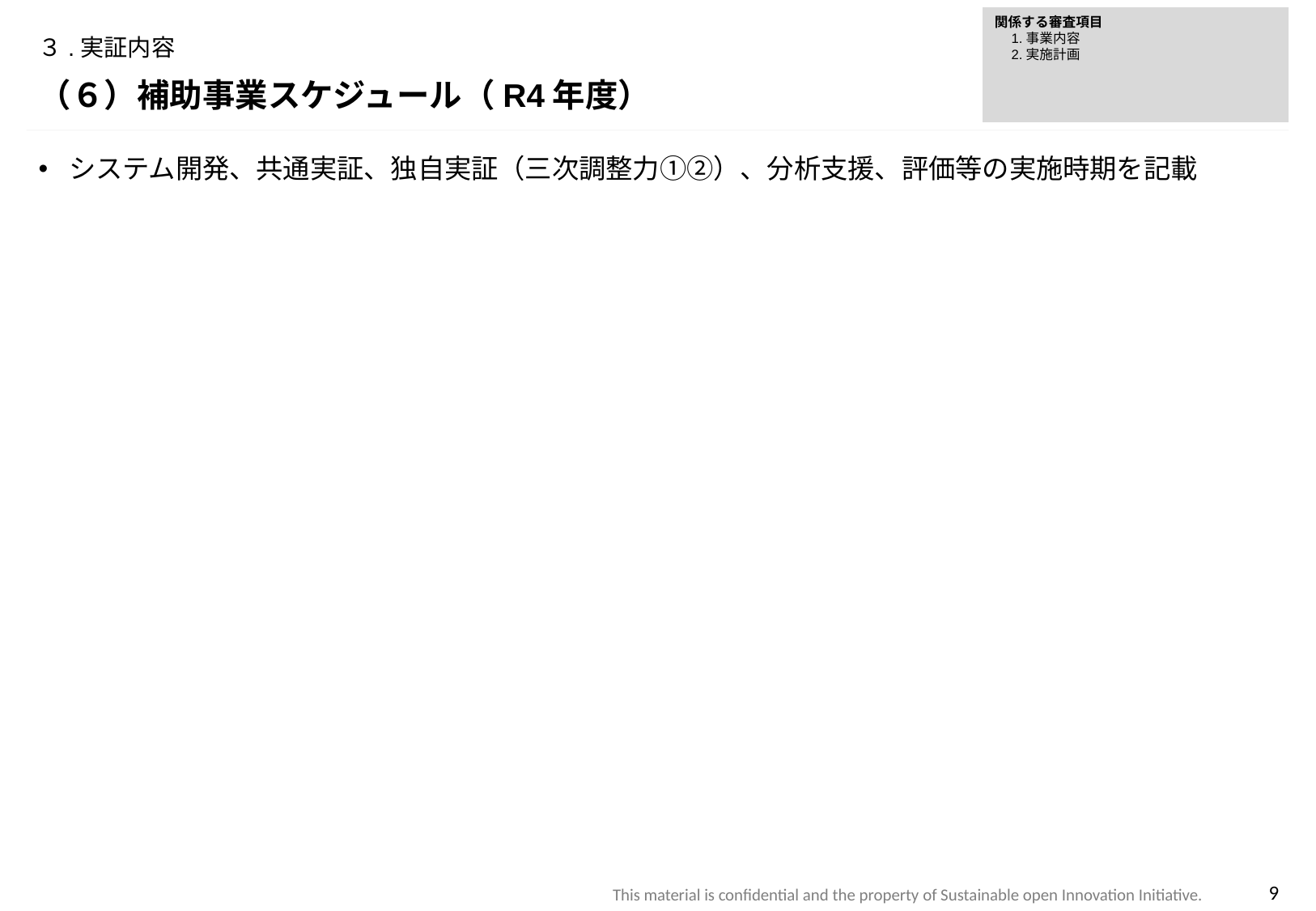

関係する審査項目
　1.事業内容
　2.実施計画
# ３.実証内容
（６）補助事業スケジュール（R4年度）
システム開発、共通実証、独自実証（三次調整力①②）、分析支援、評価等の実施時期を記載